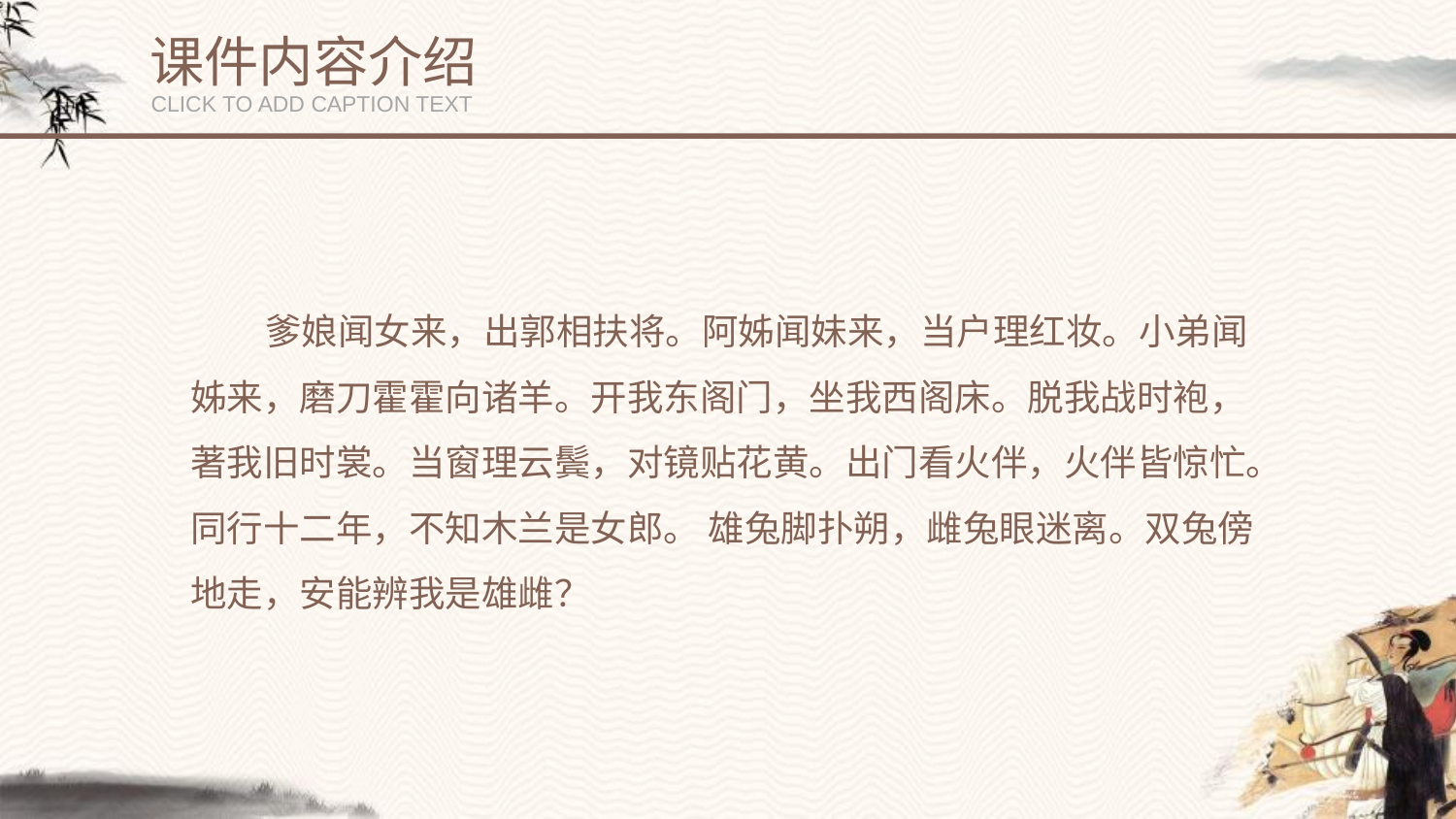

课件内容介绍
CLICK TO ADD CAPTION TEXT

        爹娘闻女来，出郭相扶将。阿姊闻妹来，当户理红妆。小弟闻姊来，磨刀霍霍向诸羊。开我东阁门，坐我西阁床。脱我战时袍，著我旧时裳。当窗理云鬓，对镜贴花黄。出门看火伴，火伴皆惊忙。同行十二年，不知木兰是女郎。 雄兔脚扑朔，雌兔眼迷离。双兔傍地走，安能辨我是雄雌？